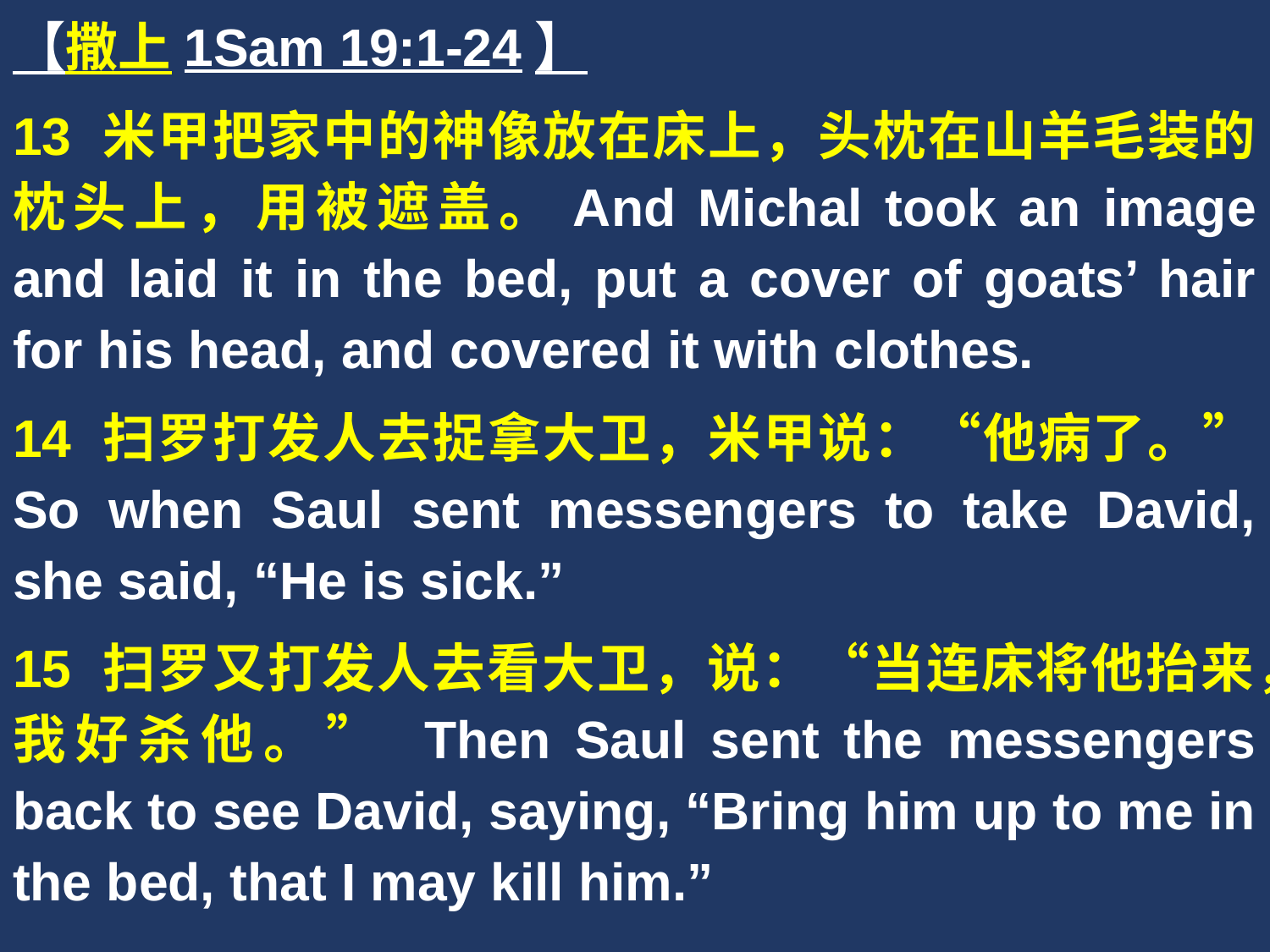

【撒上1Sam 19:1-24】
13 米甲把家中的神像放在床上，头枕在山羊毛装的枕头上，用被遮盖。And Michal took an image and laid it in the bed, put a cover of goats’ hair for his head, and covered it with clothes.
14 扫罗打发人去捉拿大卫，米甲说：“他病了。” So when Saul sent messengers to take David, she said, “He is sick.”
15 扫罗又打发人去看大卫，说：“当连床将他抬来，我好杀他。” Then Saul sent the messengers back to see David, saying, “Bring him up to me in the bed, that I may kill him.”